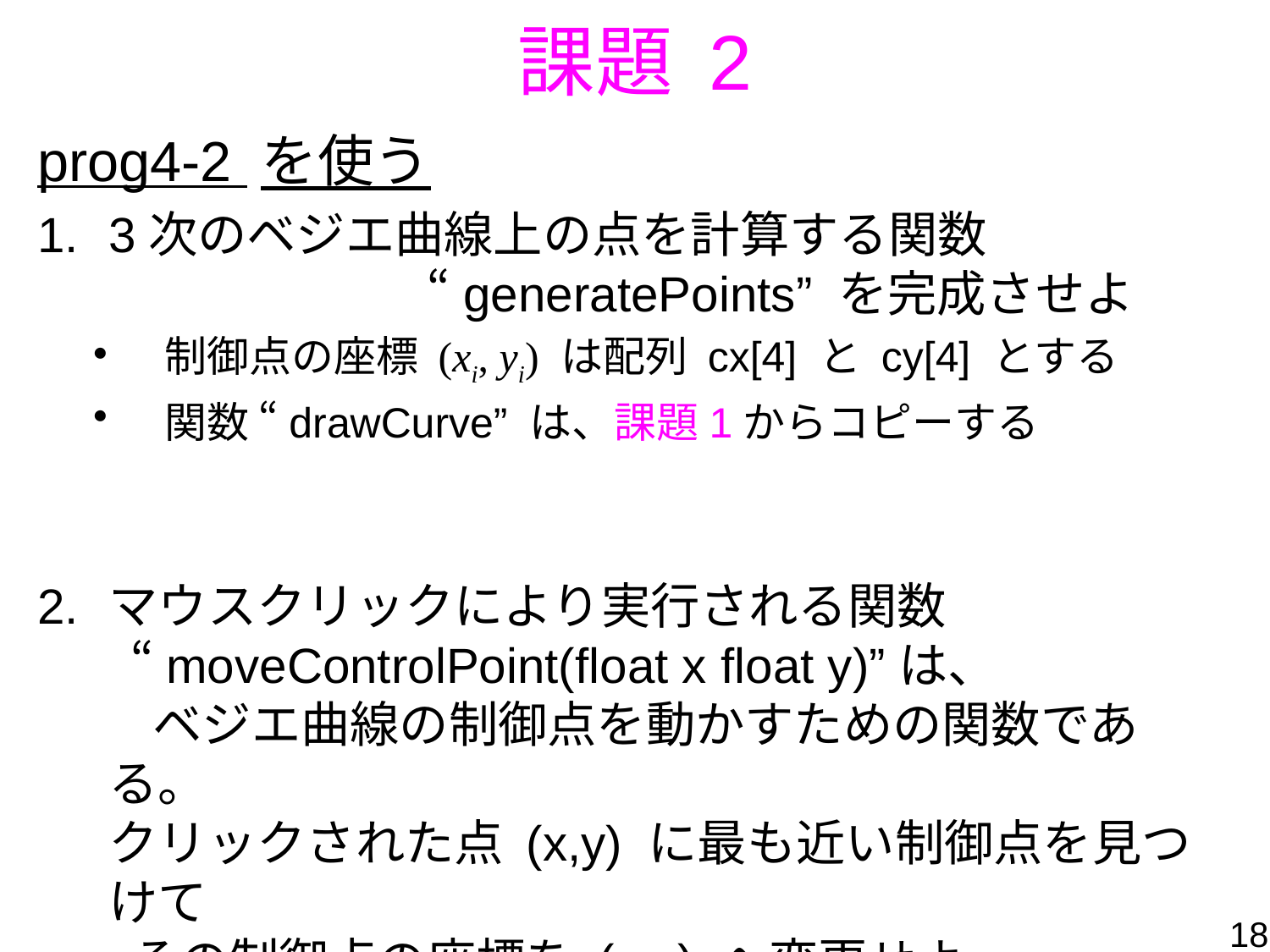

課題 2
prog4-2 を使う
3次のベジエ曲線上の点を計算する関数
                             “generatePoints” を完成させよ
制御点の座標 (xi, yi) は配列 cx[4] と cy[4] とする
関数 “drawCurve” は、課題1からコピーする

マウスクリックにより実行される関数 　
  “moveControlPoint(float x float y)”は、
    ベジエ曲線の制御点を動かすための関数である。
クリックされた点 (x,y) に最も近い制御点を見つけて
  その制御点の座標を (x,y) へ変更せよ。
18